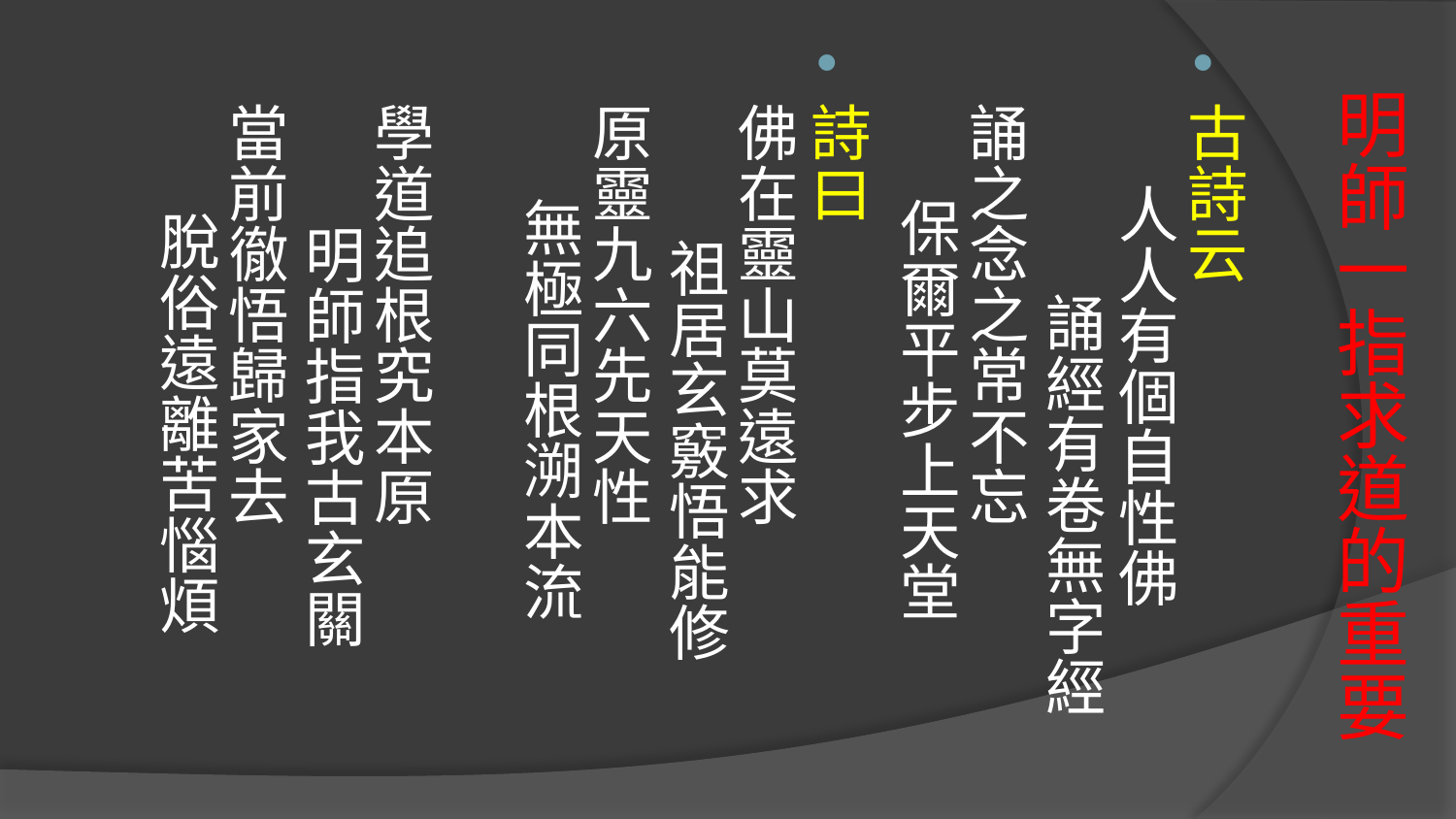

古詩云                                          人人有個自性佛                           誦經有卷無字經
誦之念之常不忘                          保爾平步上天堂
詩曰
佛在靈山莫遠求                             祖居玄竅悟能修
原靈九六先天性                          無極同根溯本流
學道追根究本原                            明師指我古玄關
當前徹悟歸家去                           脫俗遠離苦惱煩
# 明師一指求道的重要